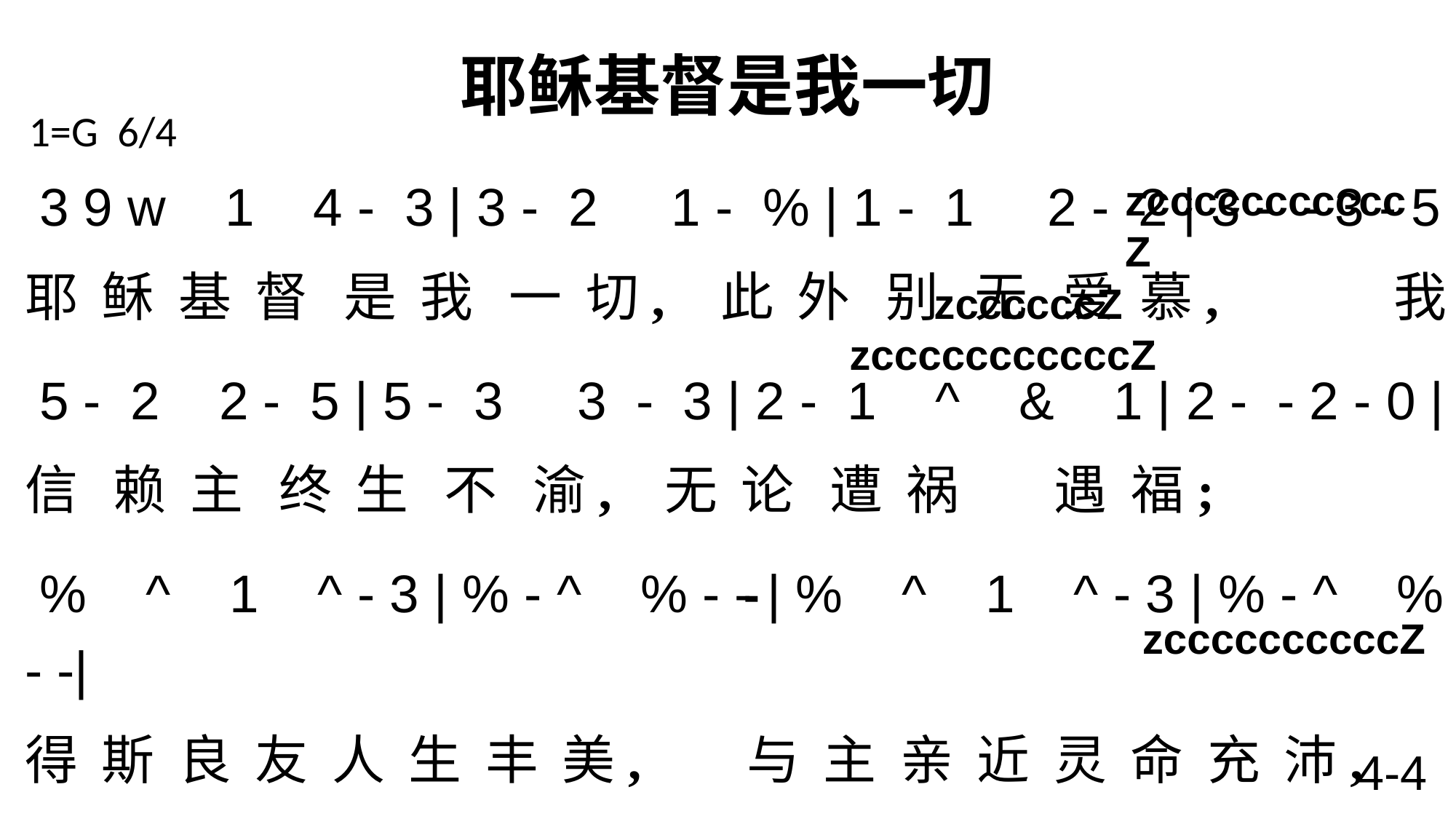

# 耶稣基督是我一切
1=G  6/4
    zcccccccccccZ
 3 9 w    1    4 -  3 | 3 -  2     1 -  % | 1 -  1     2 -  2 | 3 -  - 3 - 5 |
耶  稣  基  督   是  我   一  切,   此  外   别   无   爱  慕,           我
 5 -  2    2 -  5 | 5 -  3     3  -  3 | 2 -  1    ^    &    1 | 2 -  - 2 - 0 |
信   赖  主   终  生   不   渝,   无  论   遭  祸        遇  福;
 %    ^    1    ^ - 3 | % - ^    % - - | %    ^    1    ^ - 3 | % - ^    % - -|
得  斯  良  友  人  生  丰  美,       与  主  亲  近  灵  命  充  沛,
 1     1     1     1 - - |1     1     1     5 - - |1 -  - 2 -  -| 1 -  - 1 - 0\
永   生   喜   乐,      无   穷   恩   泽,      祂      是        我      友。
        zccccccZ             zcccccccccccZ
-
     zccccccccccZ
4-4